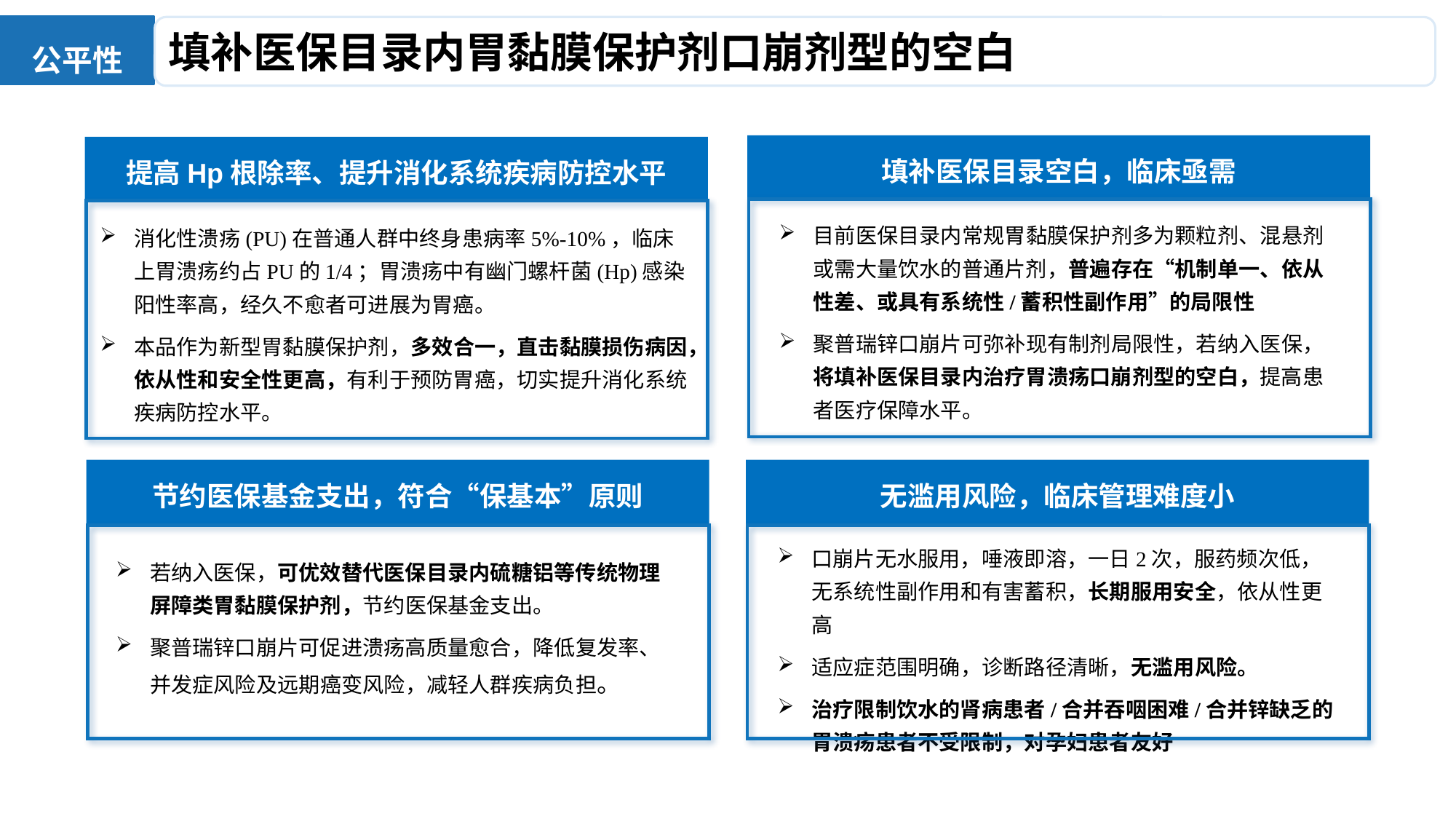

公平性
填补医保目录内胃黏膜保护剂口崩剂型的空白
填补医保目录空白，临床亟需
提高Hp根除率、提升消化系统疾病防控水平

目前医保目录内常规胃黏膜保护剂多为颗粒剂、混悬剂或需大量饮水的普通片剂，普遍存在“机制单一、依从性差、或具有系统性/蓄积性副作用”的局限性
聚普瑞锌口崩片可弥补现有制剂局限性，若纳入医保，将填补医保目录内治疗胃溃疡口崩剂型的空白，提高患者医疗保障水平。
消化性溃疡(PU)在普通人群中终身患病率5%-10%，临床上胃溃疡约占PU的1/4；胃溃疡中有幽门螺杆菌(Hp)感染阳性率高，经久不愈者可进展为胃癌。
本品作为新型胃黏膜保护剂，多效合一，直击黏膜损伤病因，依从性和安全性更高，有利于预防胃癌，切实提升消化系统疾病防控水平。
节约医保基金支出，符合“保基本”原则
无滥用风险，临床管理难度小

口崩片无水服用，唾液即溶，一日2次，服药频次低，无系统性副作用和有害蓄积，长期服用安全，依从性更高
适应症范围明确，诊断路径清晰，无滥用风险。
治疗限制饮水的肾病患者/合并吞咽困难/合并锌缺乏的胃溃疡患者不受限制，对孕妇患者友好
若纳入医保，可优效替代医保目录内硫糖铝等传统物理屏障类胃黏膜保护剂，节约医保基金支出。
聚普瑞锌口崩片可促进溃疡高质量愈合，降低复发率、并发症风险及远期癌变风险，减轻人群疾病负担。